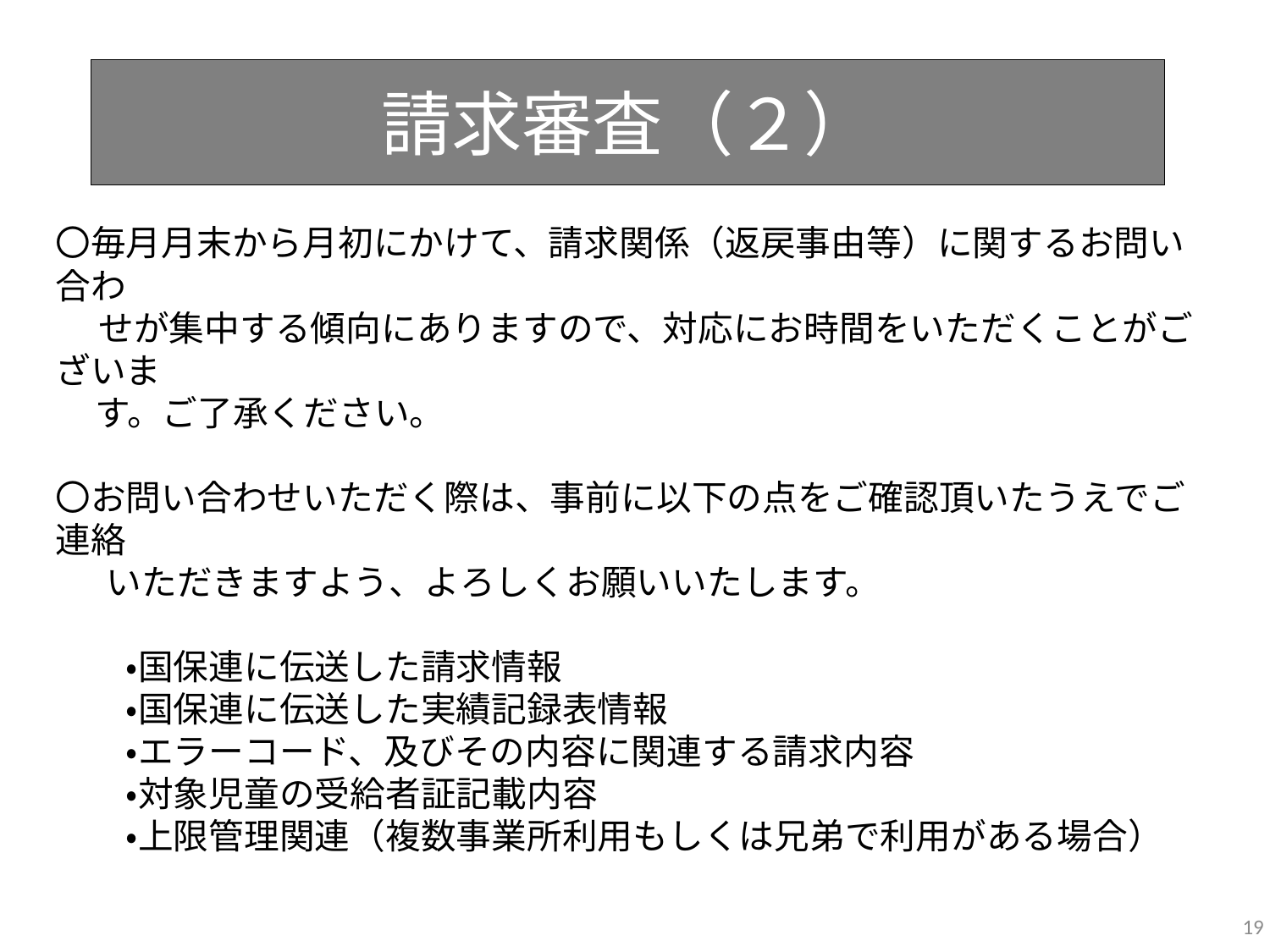

請求審査（２）
〇毎月月末から月初にかけて、請求関係（返戻事由等）に関するお問い合わ
　 せが集中する傾向にありますので、対応にお時間をいただくことがございま
    す。ご了承ください。

〇お問い合わせいただく際は、事前に以下の点をご確認頂いたうえでご連絡
　  いただきますよう、よろしくお願いいたします。

　　・国保連に伝送した請求情報
　　・国保連に伝送した実績記録表情報
　　・エラーコード、及びその内容に関連する請求内容
　　・対象児童の受給者証記載内容
　　・上限管理関連（複数事業所利用もしくは兄弟で利用がある場合）

19